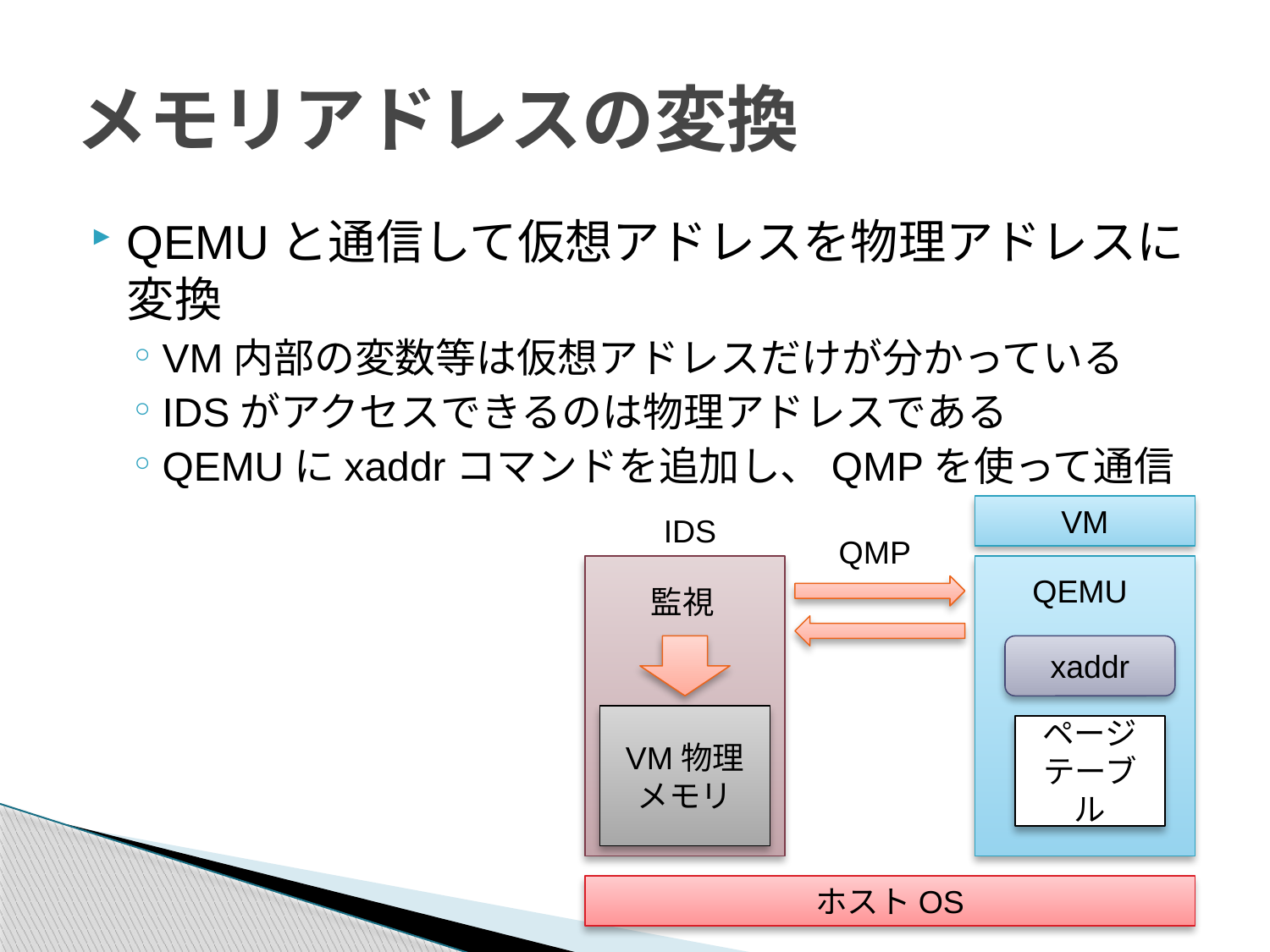

# メモリアドレスの変換
QEMUと通信して仮想アドレスを物理アドレスに変換
VM内部の変数等は仮想アドレスだけが分かっている
IDSがアクセスできるのは物理アドレスである
QEMUにxaddrコマンドを追加し、QMPを使って通信
VM
IDS
QMP

QEMU
監視

xaddr
VM物理
メモリ
ページ
テーブル
ホストOS